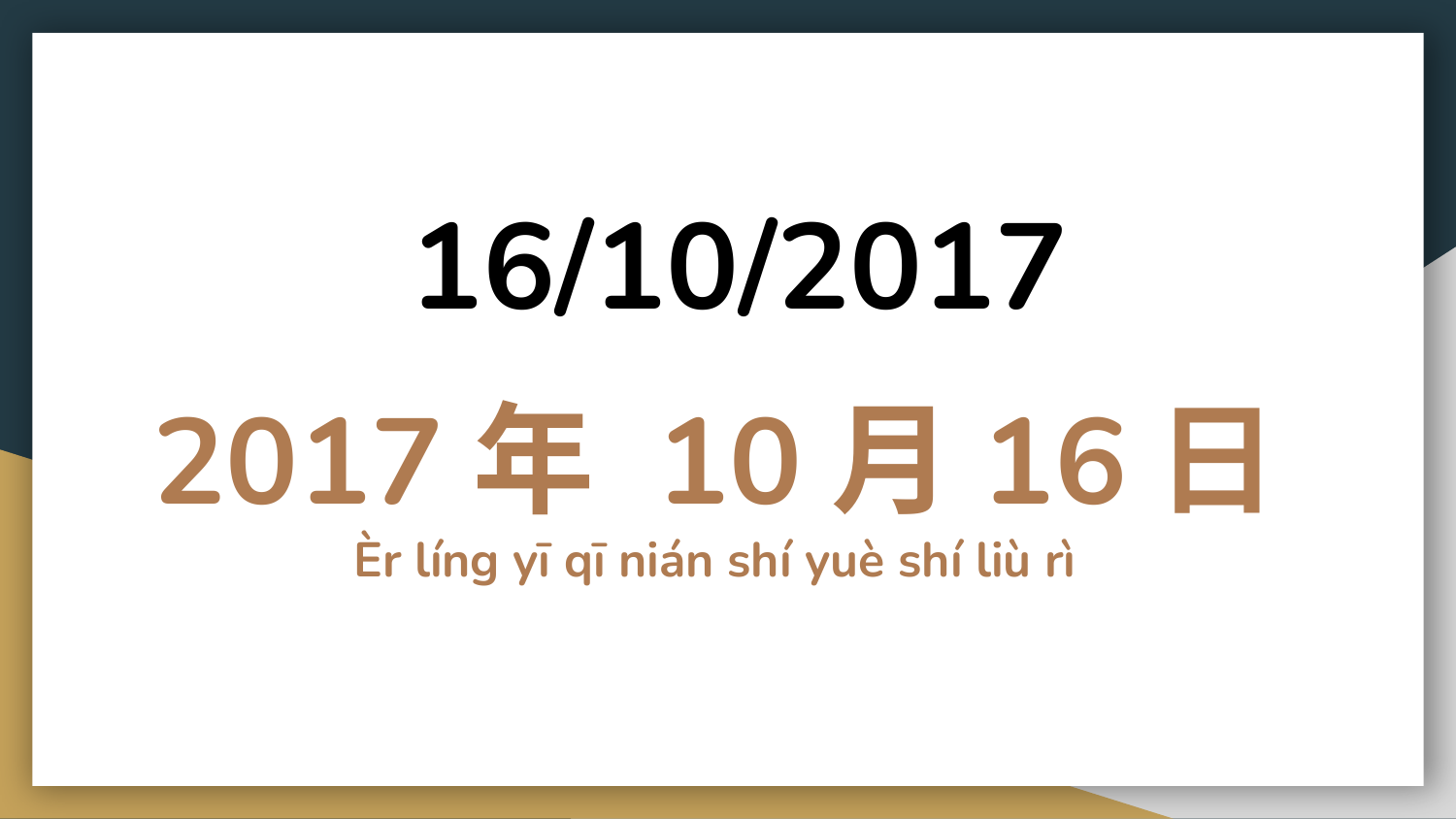

16/10/2017
# 2017年 10月16日
Èr líng yī qī nián shí yuè shí liù rì